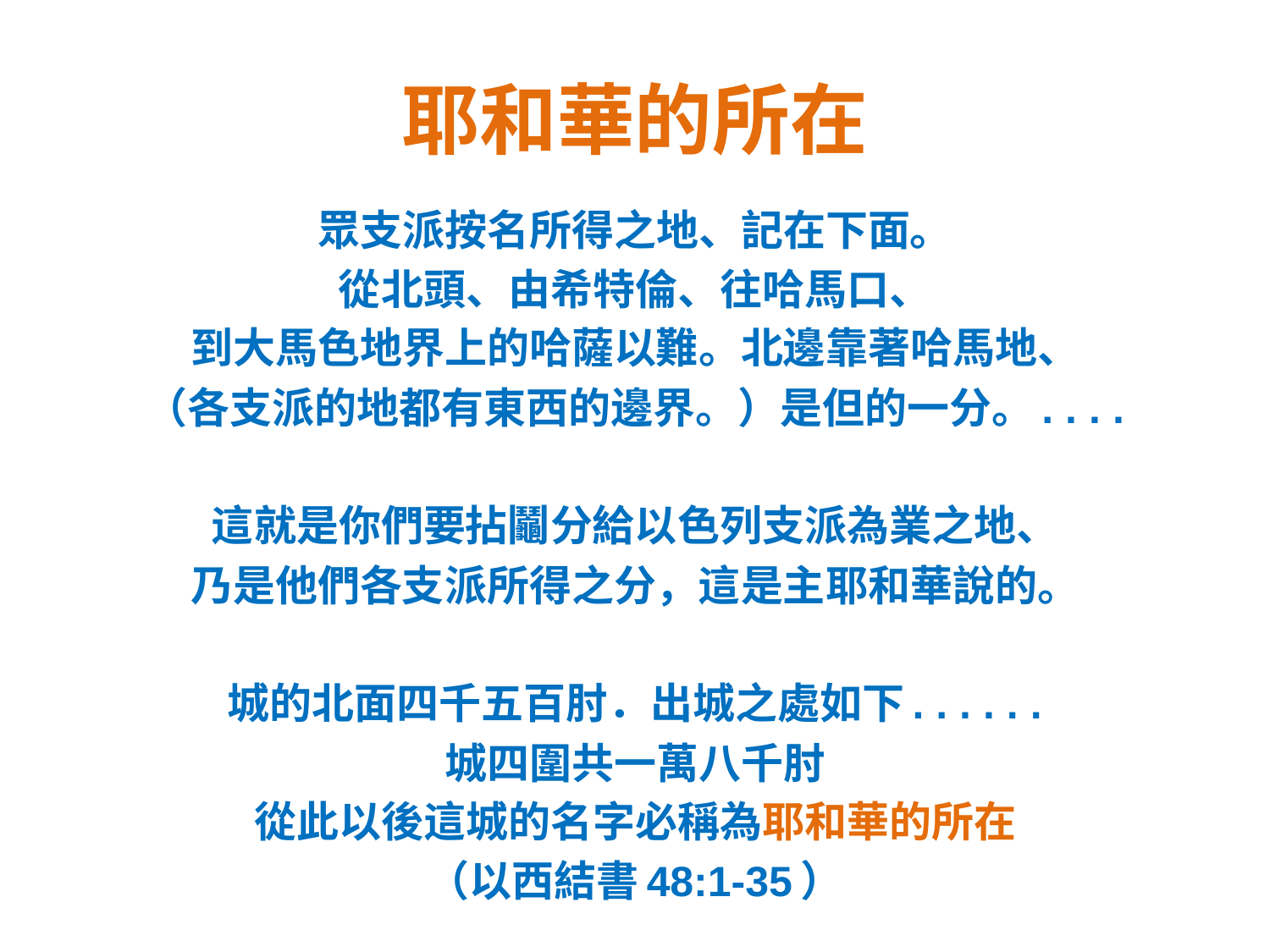

# 耶和華的所在
眾支派按名所得之地、記在下面。
從北頭、由希特倫、往哈馬口、
到大馬色地界上的哈薩以難。北邊靠著哈馬地、
（各支派的地都有東西的邊界。）是但的一分。. . . .

這就是你們要拈鬮分給以色列支派為業之地、
乃是他們各支派所得之分，這是主耶和華說的。

城的北面四千五百肘．出城之處如下. . . . . .
城四圍共一萬八千肘
從此以後這城的名字必稱為耶和華的所在
（以西結書48:1-35）